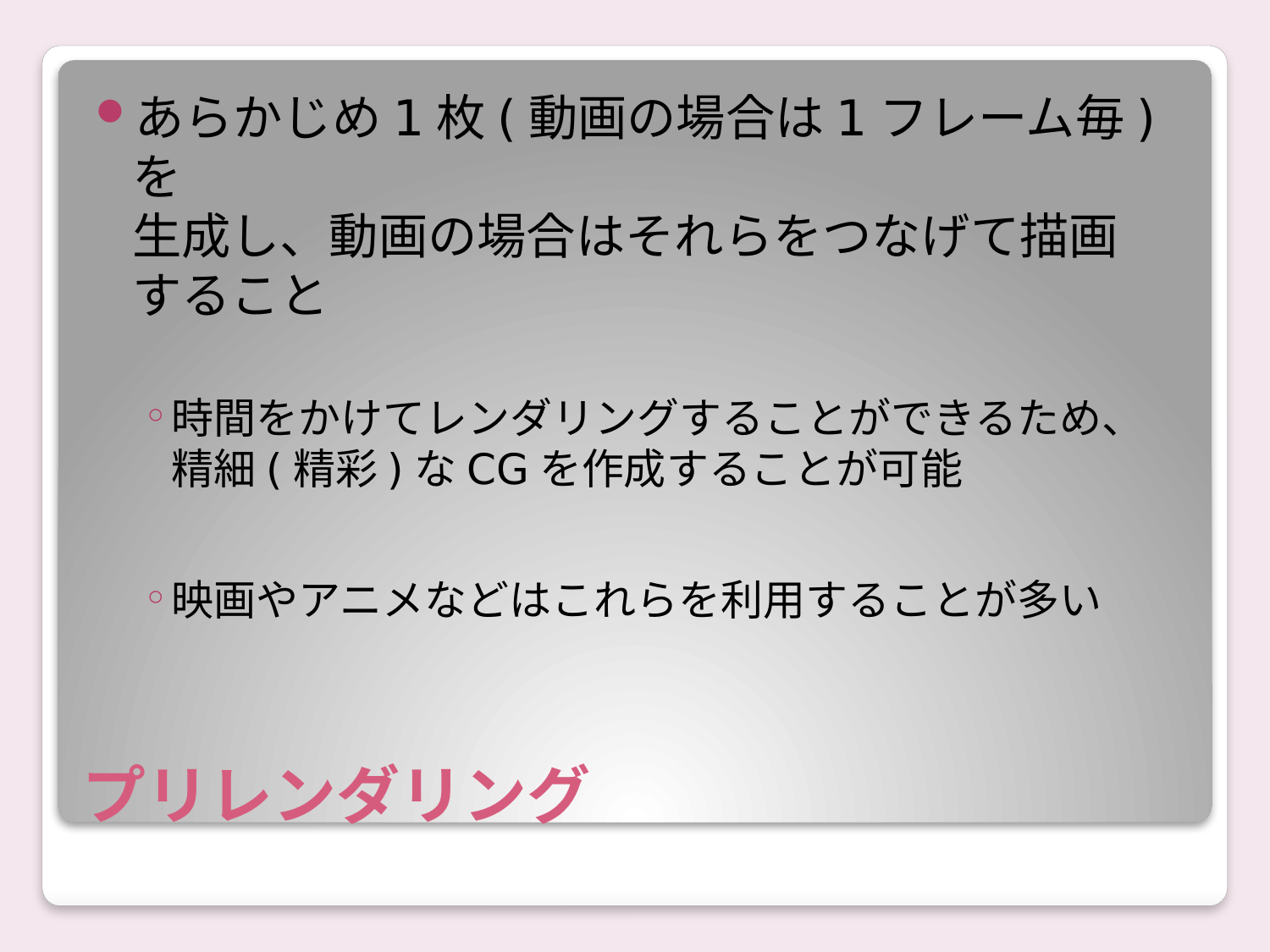

あらかじめ1枚(動画の場合は1フレーム毎)を
生成し、動画の場合はそれらをつなげて描画
すること

時間をかけてレンダリングすることができるため、
精細(精彩)なCGを作成することが可能

映画やアニメなどはこれらを利用することが多い
# プリレンダリング